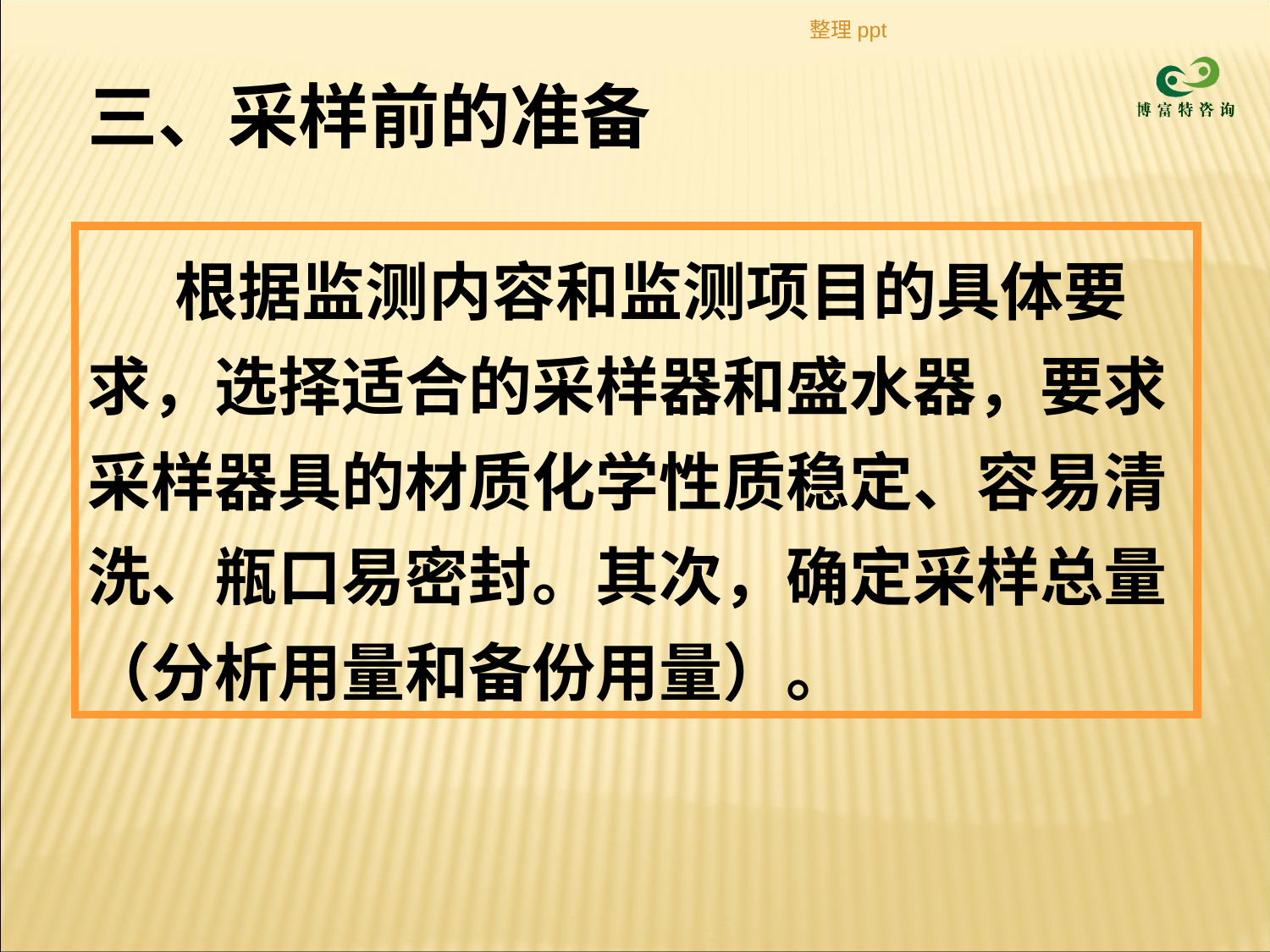

整理ppt
三、采样前的准备
     根据监测内容和监测项目的具体要求，选择适合的采样器和盛水器，要求采样器具的材质化学性质稳定、容易清洗、瓶口易密封。其次，确定采样总量（分析用量和备份用量）。
49